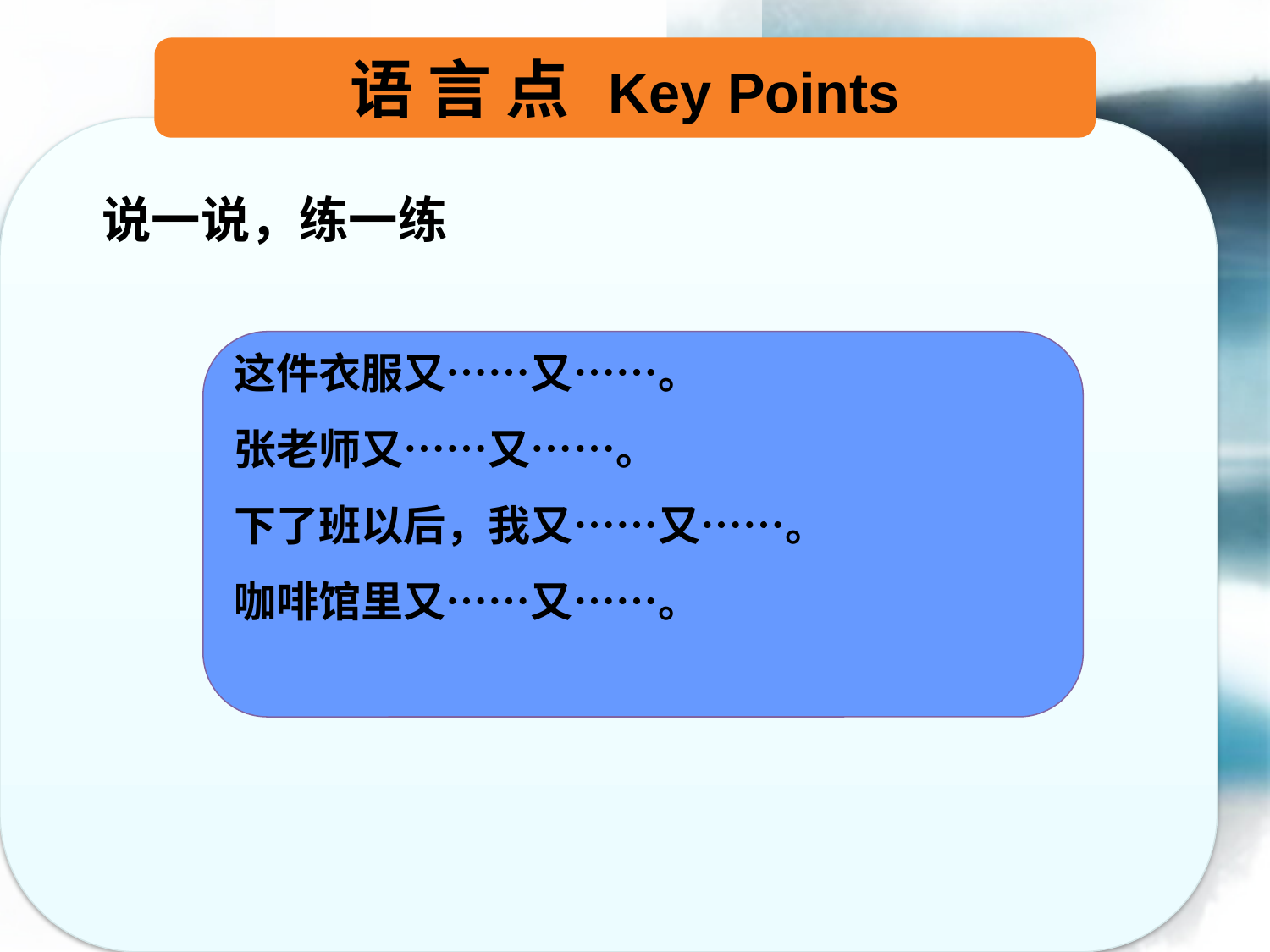

语 言 点  Key Points

说一说，练一练

这件衣服又……又……。
张老师又……又……。
下了班以后，我又……又……。
咖啡馆里又……又……。